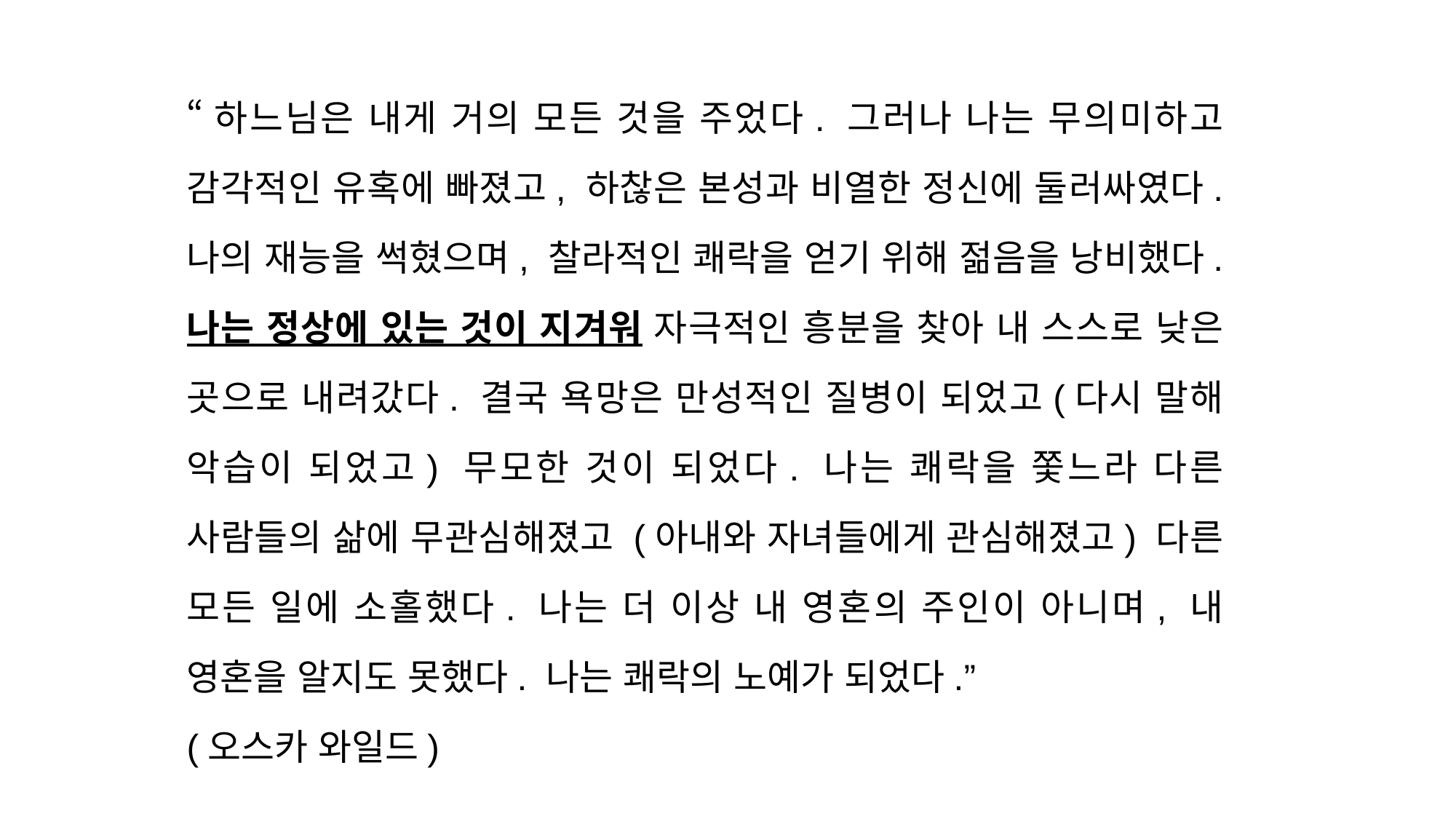

“하느님은 내게 거의 모든 것을 주었다. 그러나 나는 무의미하고 감각적인 유혹에 빠졌고, 하찮은 본성과 비열한 정신에 둘러싸였다. 나의 재능을 썩혔으며, 찰라적인 쾌락을 얻기 위해 젊음을 낭비했다. 나는 정상에 있는 것이 지겨워 자극적인 흥분을 찾아 내 스스로 낮은 곳으로 내려갔다. 결국 욕망은 만성적인 질병이 되었고(다시 말해 악습이 되었고) 무모한 것이 되었다. 나는 쾌락을 쫓느라 다른 사람들의 삶에 무관심해졌고 (아내와 자녀들에게 관심해졌고) 다른 모든 일에 소홀했다. 나는 더 이상 내 영혼의 주인이 아니며, 내 영혼을 알지도 못했다. 나는 쾌락의 노예가 되었다.”
(오스카 와일드)